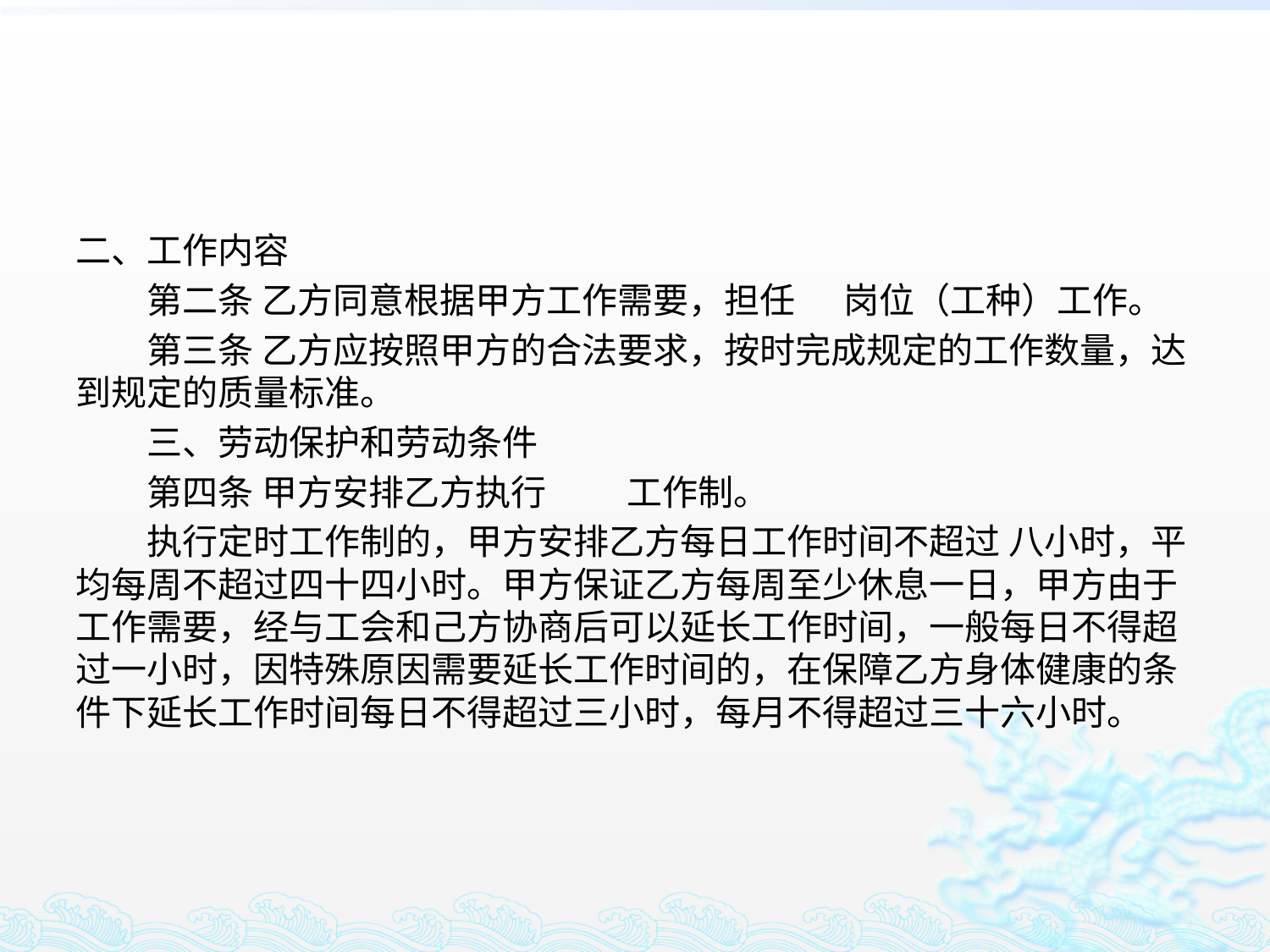

#
二、工作内容
　　第二条 乙方同意根据甲方工作需要，担任      岗位（工种）工作。
　　第三条 乙方应按照甲方的合法要求，按时完成规定的工作数量，达到规定的质量标准。
　　三、劳动保护和劳动条件
　　第四条 甲方安排乙方执行          工作制。
　　执行定时工作制的，甲方安排乙方每日工作时间不超过 八小时，平均每周不超过四十四小时。甲方保证乙方每周至少休息一日，甲方由于工作需要，经与工会和己方协商后可以延长工作时间，一般每日不得超过一小时，因特殊原因需要延长工作时间的，在保障乙方身体健康的条件下延长工作时间每日不得超过三小时，每月不得超过三十六小时。